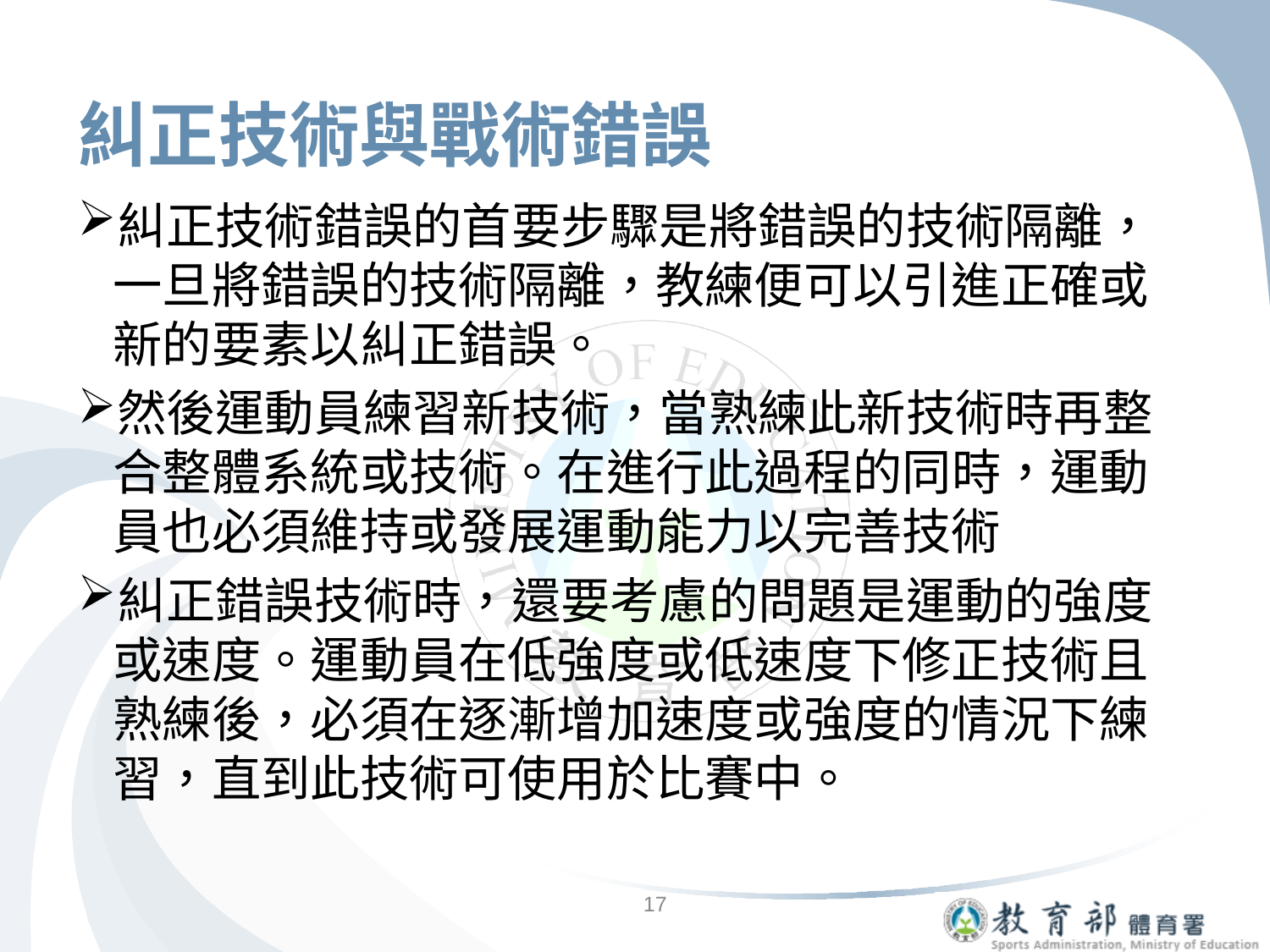

# 糾正技術與戰術錯誤
糾正技術錯誤的首要步驟是將錯誤的技術隔離，一旦將錯誤的技術隔離，教練便可以引進正確或新的要素以糾正錯誤。
然後運動員練習新技術，當熟練此新技術時再整合整體系統或技術。在進行此過程的同時，運動員也必須維持或發展運動能力以完善技術
糾正錯誤技術時，還要考慮的問題是運動的強度或速度。運動員在低強度或低速度下修正技術且熟練後，必須在逐漸增加速度或強度的情況下練習，直到此技術可使用於比賽中。
17